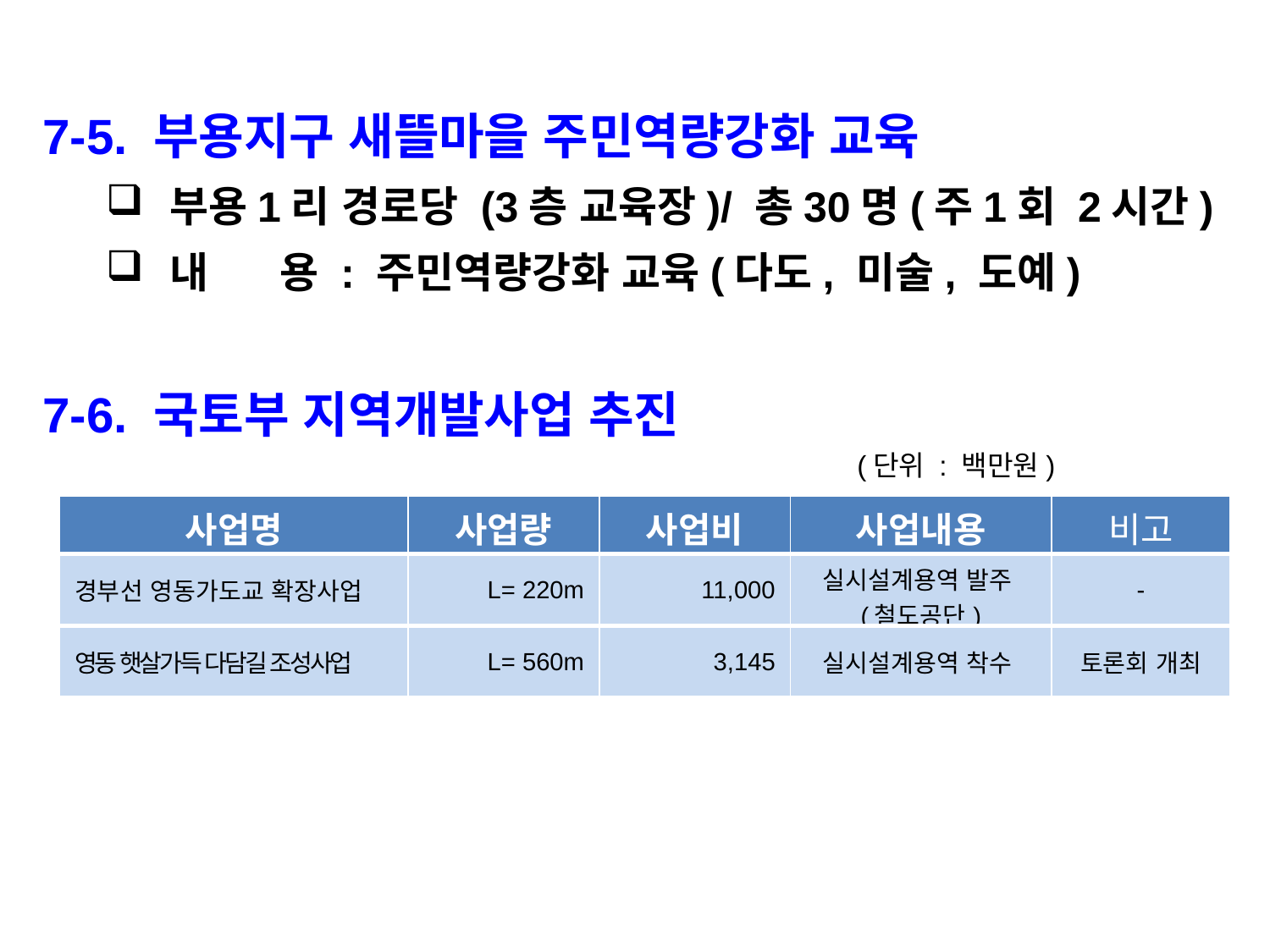

7-5. 부용지구 새뜰마을 주민역량강화 교육
부용1리 경로당 (3층 교육장)/ 총30명(주1회 2시간)
내      용 : 주민역량강화 교육(다도, 미술, 도예)
7-6. 국토부 지역개발사업 추진
                                                                                                        (단위 : 백만원)
| 사업명 | 사업량 | 사업비 | 사업내용 | 비고 |
| --- | --- | --- | --- | --- |
| 경부선 영동가도교 확장사업 | L= 220m | 11,000 | 실시설계용역 발주(철도공단) | - |
| 영동 햇살가득 다담길 조성사업 | L= 560m | 3,145 | 실시설계용역 착수 | 토론회 개최 |